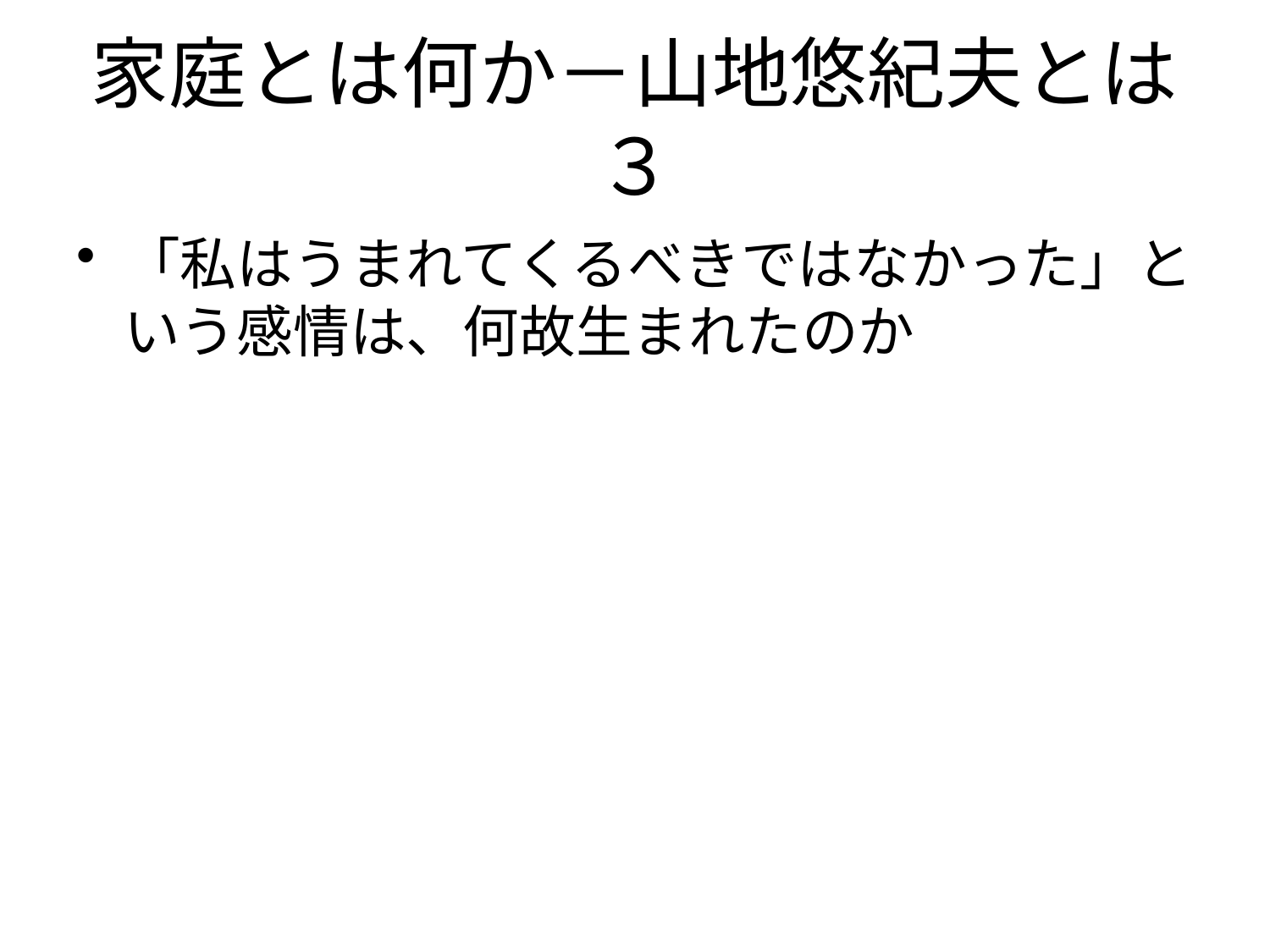

# 家庭とは何か－山地悠紀夫とは３
「私はうまれてくるべきではなかった」という感情は、何故生まれたのか